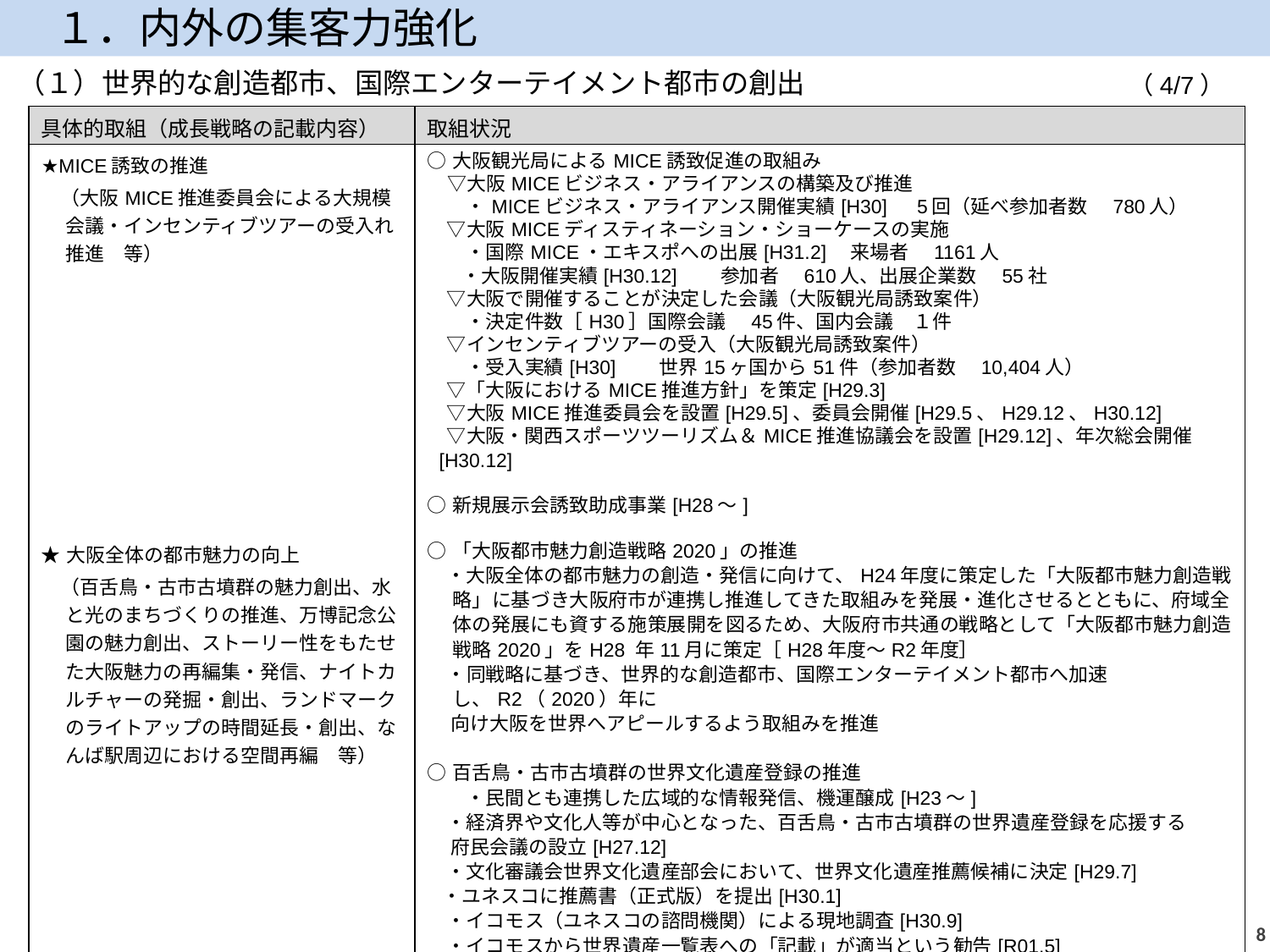

１．内外の集客力強化
（１）世界的な創造都市、国際エンターテイメント都市の創出
（4/7）
| 具体的取組（成長戦略の記載内容） | 取組状況 |
| --- | --- |
| ★MICE誘致の推進 　（大阪MICE推進委員会による大規模会議・インセンティブツアーの受入れ推進　等） ★大阪全体の都市魅力の向上 　（百舌鳥・古市古墳群の魅力創出、水と光のまちづくりの推進、万博記念公園の魅力創出、ストーリー性をもたせた大阪魅力の再編集・発信、ナイトカルチャーの発掘・創出、ランドマークのライトアップの時間延長・創出、なんば駅周辺における空間再編　等） | ○大阪観光局によるMICE誘致促進の取組み 　▽大阪MICEビジネス・アライアンスの構築及び推進 　　・MICEビジネス・アライアンス開催実績[H30]　5回（延べ参加者数　780人） 　▽大阪MICEディスティネーション・ショーケースの実施 　　・国際MICE・エキスポへの出展[H31.2]　来場者　1161人 　・大阪開催実績[H30.12]　　参加者　610人、出展企業数　55社 　▽大阪で開催することが決定した会議（大阪観光局誘致案件） 　　・決定件数［H30］国際会議　45件、国内会議　１件 　▽インセンティブツアーの受入（大阪観光局誘致案件） 　　・受入実績[H30]　　世界15ヶ国から51件（参加者数　10,404人） 　▽「大阪におけるMICE推進方針」を策定[H29.3] 　▽大阪MICE推進委員会を設置[H29.5]、委員会開催[H29.5、H29.12、H30.12] 　▽大阪・関西スポーツツーリズム＆MICE推進協議会を設置[H29.12]、年次総会開催[H30.12] ○新規展示会誘致助成事業[H28～] ○「大阪都市魅力創造戦略2020」の推進 　・大阪全体の都市魅力の創造・発信に向けて、H24年度に策定した「大阪都市魅力創造戦略」に基づき大阪府市が連携し推進してきた取組みを発展・進化させるとともに、府域全体の発展にも資する施策展開を図るため、大阪府市共通の戦略として「大阪都市魅力創造戦略2020」をH28 年11月に策定［H28年度～R2年度］ 　・同戦略に基づき、世界的な創造都市、国際エンターテイメント都市へ加速し、R2（2020）年に 向け大阪を世界へアピールするよう取組みを推進 ○百舌鳥・古市古墳群の世界文化遺産登録の推進 　　・民間とも連携した広域的な情報発信、機運醸成[H23～] 　・経済界や文化人等が中心となった、百舌鳥・古市古墳群の世界遺産登録を応援する 府民会議の設立[H27.12] 　・文化審議会世界文化遺産部会において、世界文化遺産推薦候補に決定[H29.7] ・ユネスコに推薦書（正式版）を提出[H30.1] 　・イコモス（ユネスコの諮問機関）による現地調査[H30.9] 　・イコモスから世界遺産一覧表への「記載」が適当という勧告[R01.5]　　　　　　　　（次ページに続く） |
8